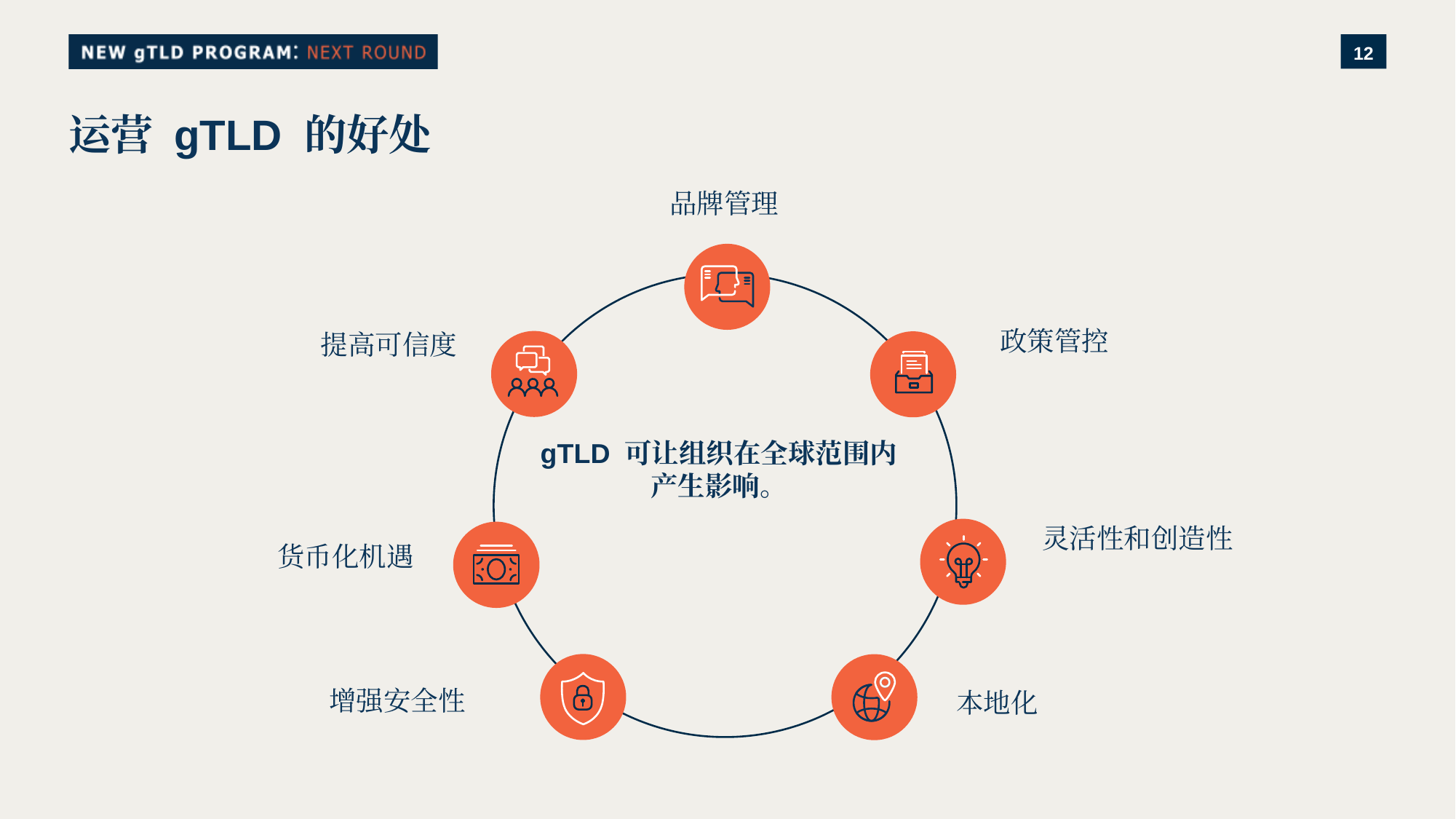

# 运营 gTLD 的好处
品牌管理

政策管控
提高可信度

gTLD 可让组织在全球范围内产生影响。

灵活性和创造性

货币化机遇

增强安全性
本地化